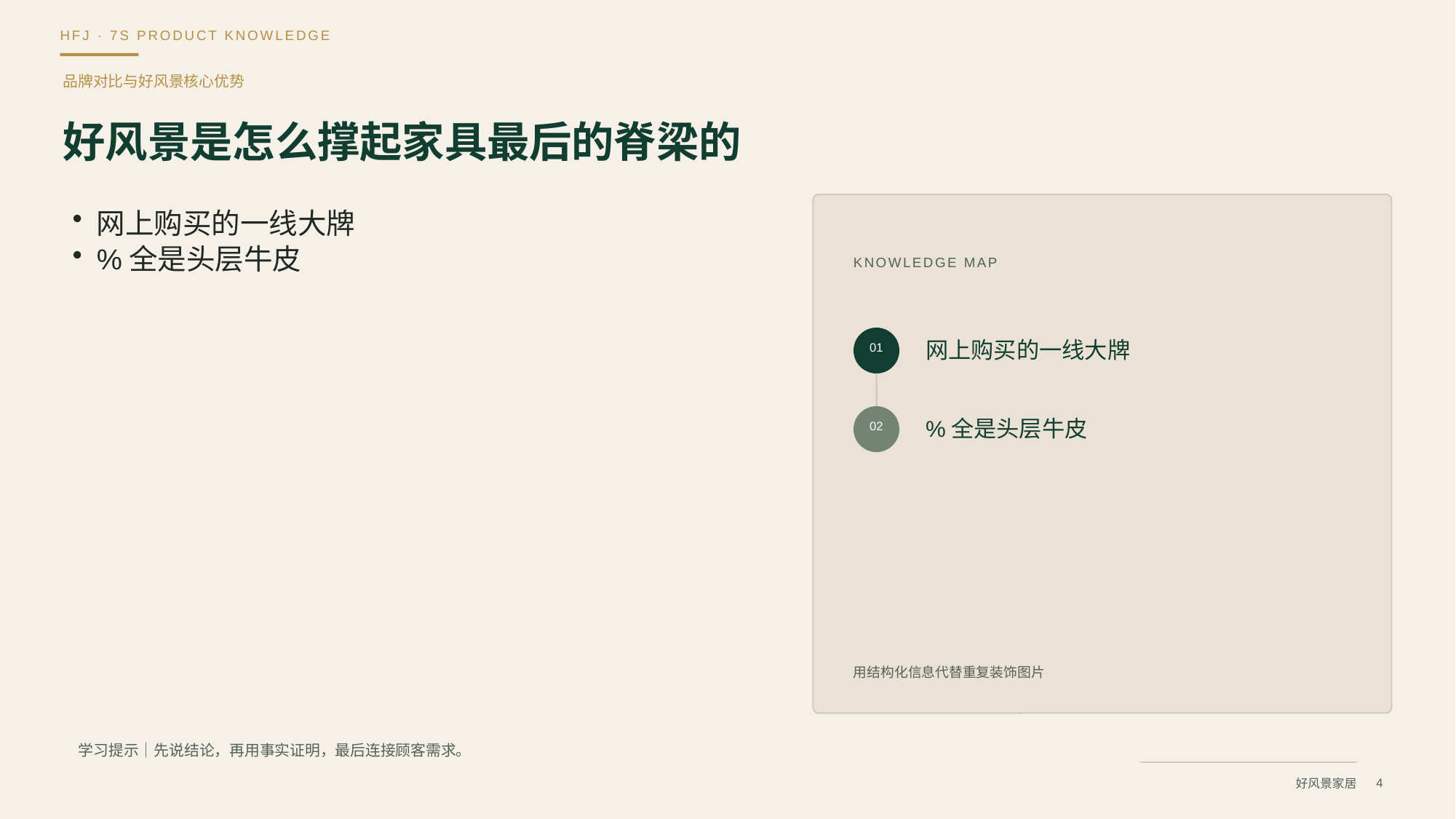

品牌对比与好风景核心优势
好风景是怎么撑起家具最后的脊梁的
网上购买的一线大牌
%全是头层牛皮

KNOWLEDGE MAP

网上购买的一线大牌
01

%全是头层牛皮
02
用结构化信息代替重复装饰图片
学习提示｜先说结论，再用事实证明，最后连接顾客需求。
4